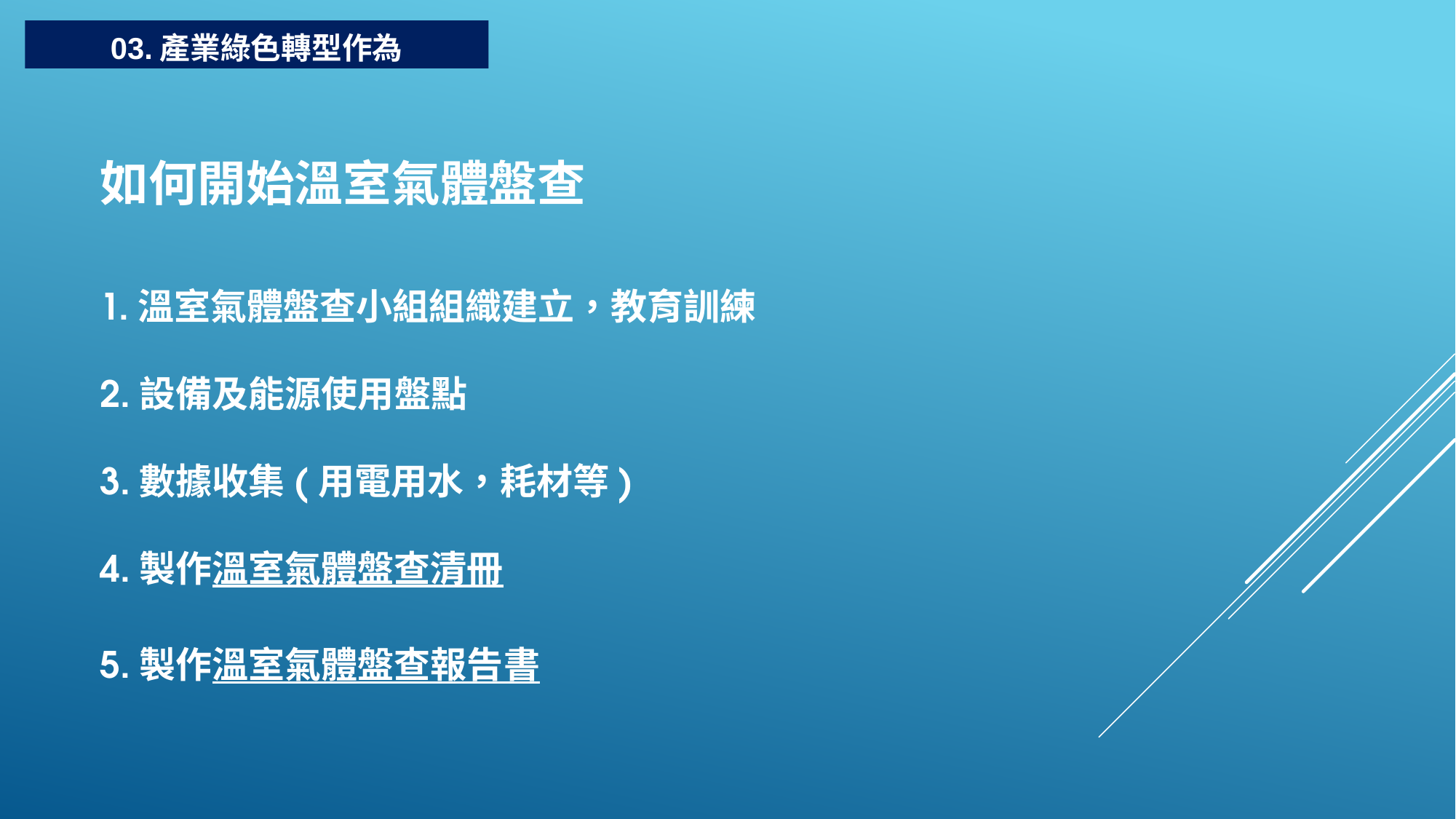

03.產業綠色轉型作為
如何開始溫室氣體盤查
1.溫室氣體盤查小組組織建立，教育訓練

2.設備及能源使用盤點

3.數據收集(用電用水，耗材等)

4.製作溫室氣體盤查清冊

5.製作溫室氣體盤查報告書